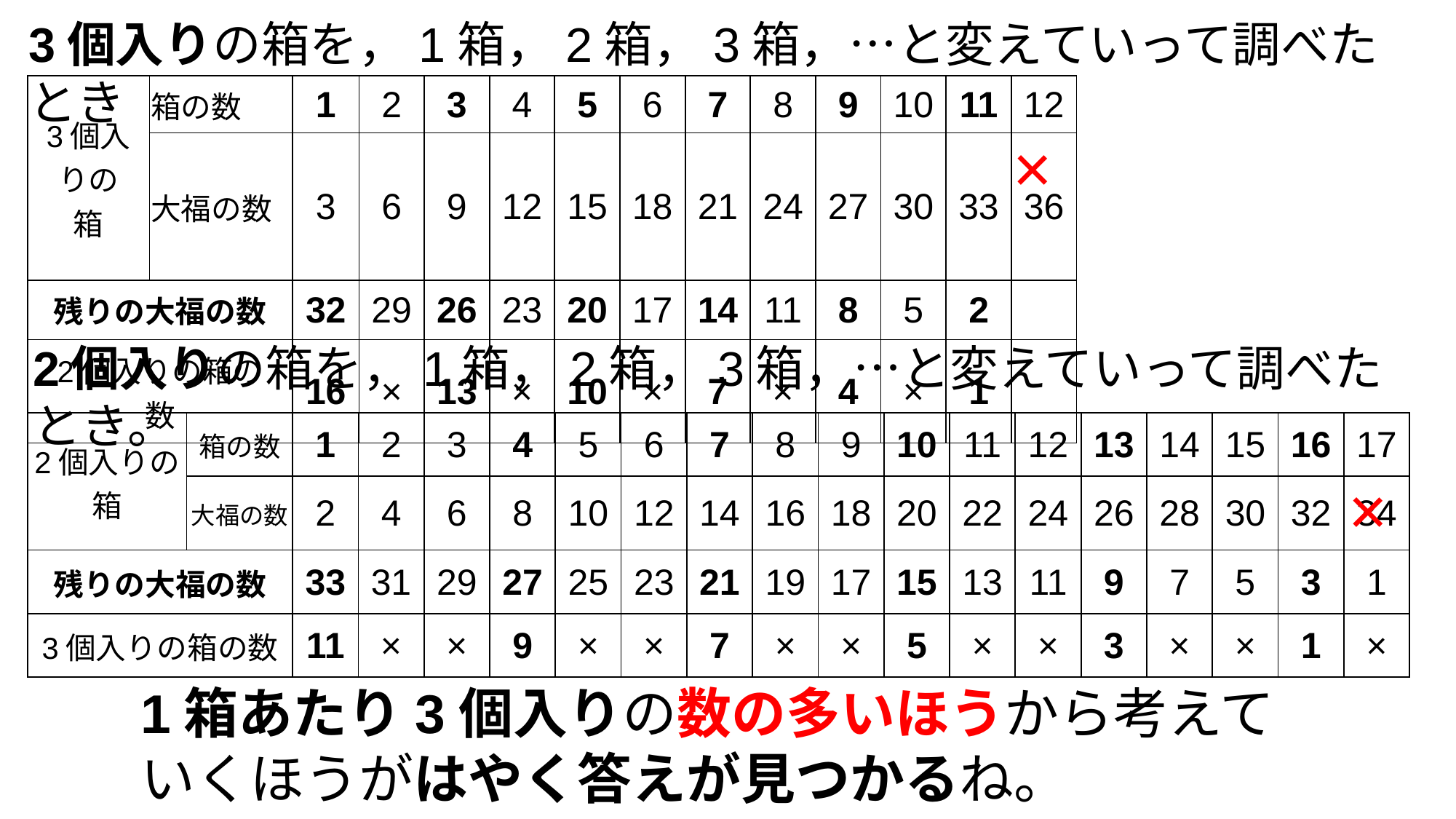

3個入りの箱を，1箱，2箱，3箱，…と変えていって調べたとき
| 3個入りの箱 | 箱の数 | 1 | 2 | 3 | 4 | 5 | 6 | 7 | 8 | 9 | 10 | 11 | 12 |
| --- | --- | --- | --- | --- | --- | --- | --- | --- | --- | --- | --- | --- | --- |
|  | 大福の数 | 3 | 6 | 9 | 12 | 15 | 18 | 21 | 24 | 27 | 30 | 33 | 36 |
| 残りの大福の数 |  | 32 | 29 | 26 | 23 | 20 | 17 | 14 | 11 | 8 | 5 | 2 |  |
| 2個入りの箱の数 |  | 16 | × | 13 | × | 10 | × | 7 | × | 4 | × | 1 |  |
×
2個入りの箱を，1箱，2箱，3箱，…と変えていって調べたとき。
| 2個入りの箱 | 箱の数 | 1 | 2 | 3 | 4 | 5 | 6 | 7 | 8 | 9 | 10 | 11 | 12 | 13 | 14 | 15 | 16 | 17 |
| --- | --- | --- | --- | --- | --- | --- | --- | --- | --- | --- | --- | --- | --- | --- | --- | --- | --- | --- |
|  | 大福の数 | 2 | 4 | 6 | 8 | 10 | 12 | 14 | 16 | 18 | 20 | 22 | 24 | 26 | 28 | 30 | 32 | 34 |
| 残りの大福の数 |  | 33 | 31 | 29 | 27 | 25 | 23 | 21 | 19 | 17 | 15 | 13 | 11 | 9 | 7 | 5 | 3 | 1 |
| 3個入りの箱の数 |  | 11 | × | × | 9 | × | × | 7 | × | × | 5 | × | × | 3 | × | × | 1 | × |
×
1箱あたり3個入りの数の多いほうから考えていくほうがはやく答えが見つかるね。